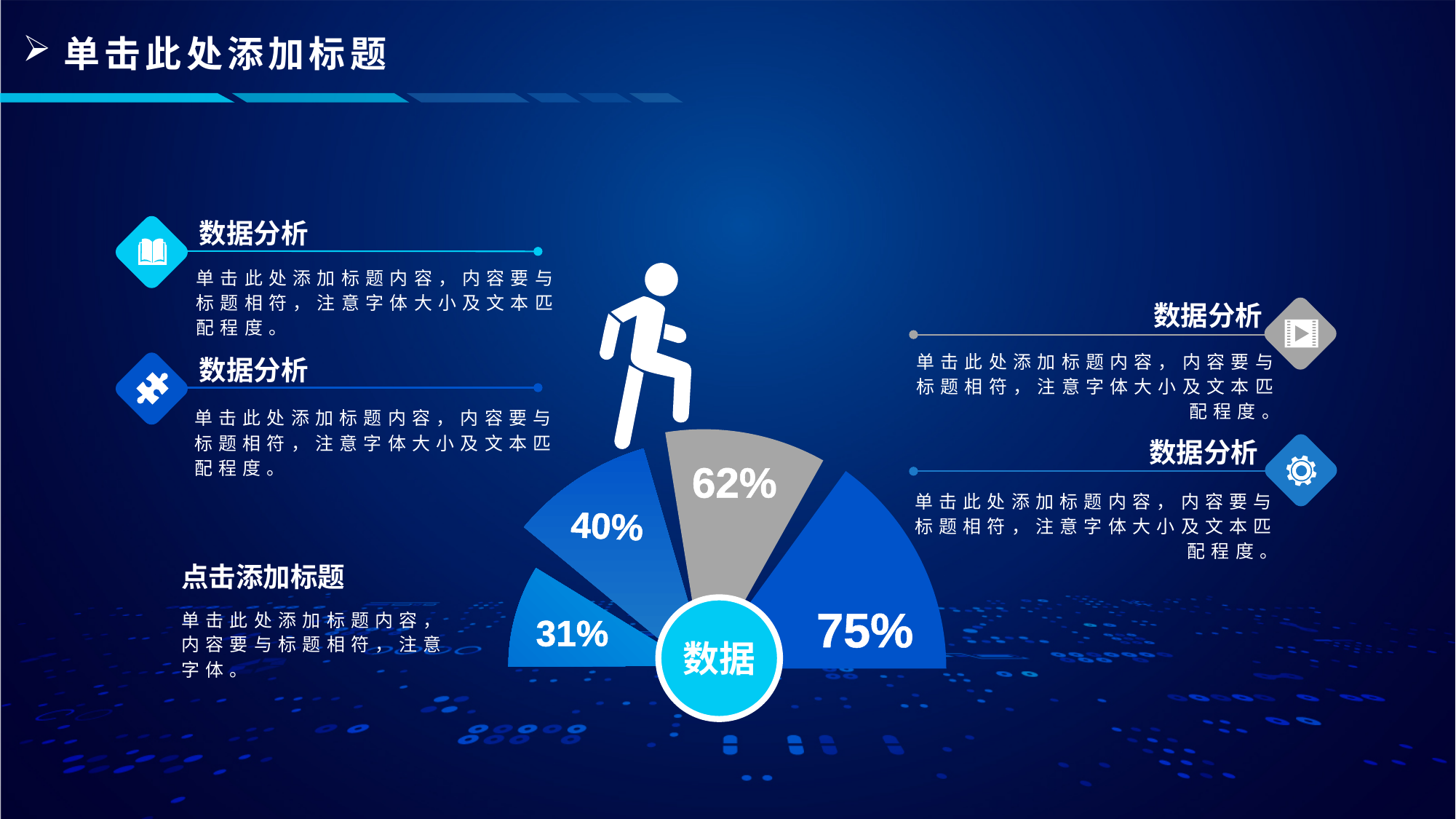

数据分析

单击此处添加标题内容，内容要与标题相符，注意字体大小及文本匹配程度。
数据分析

单击此处添加标题内容，内容要与标题相符，注意字体大小及文本匹配程度。
数据分析

单击此处添加标题内容，内容要与标题相符，注意字体大小及文本匹配程度。

数据分析

62%

单击此处添加标题内容，内容要与标题相符，注意字体大小及文本匹配程度。
40%
点击添加标题
75%

31%
单击此处添加标题内容，内容要与标题相符，注意字体。
数据